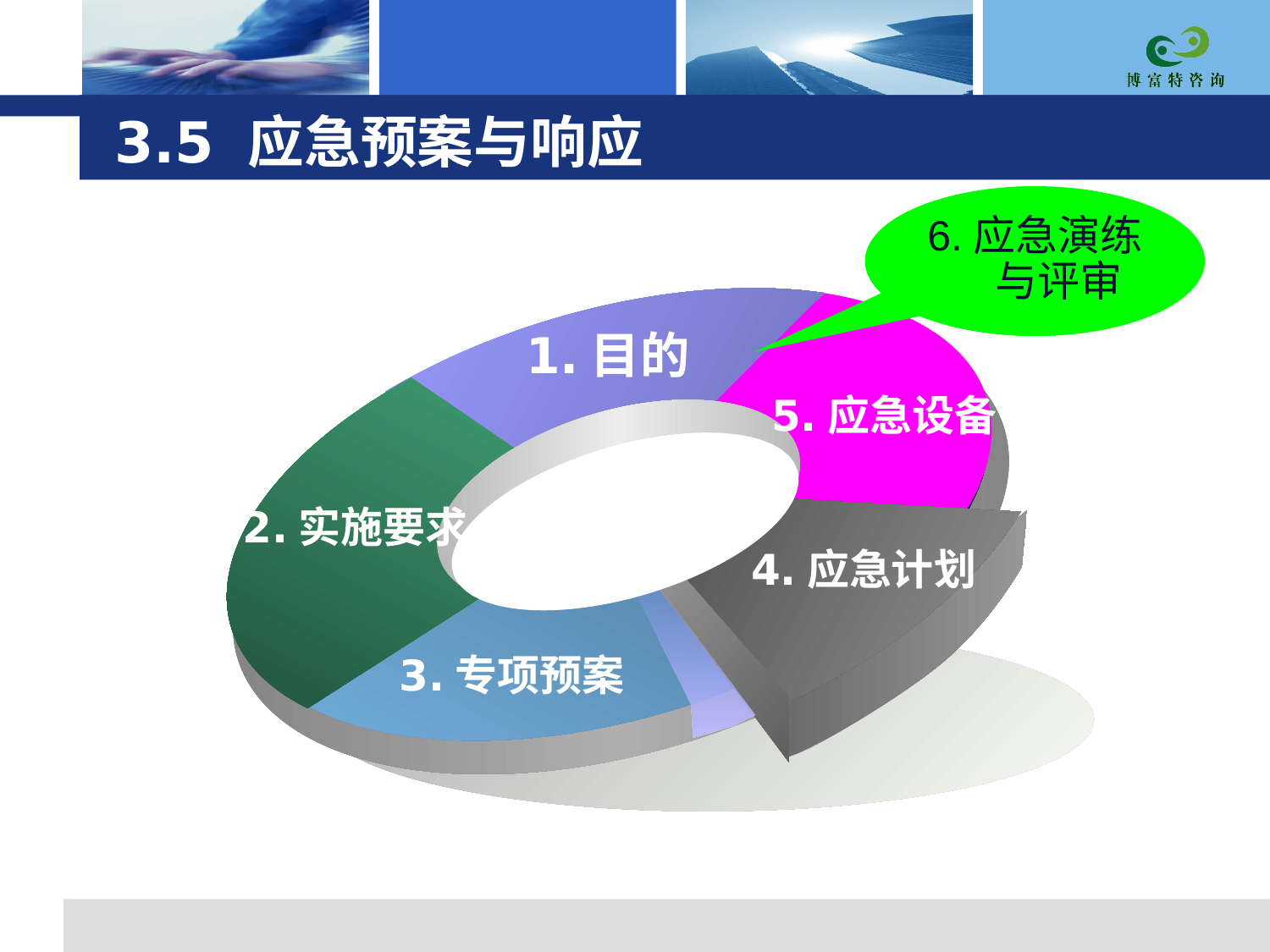

# 3.5 应急预案与响应
6.应急演练与评审

1.目的

5.应急设备

2.实施要求

4.应急计划

3.专项预案